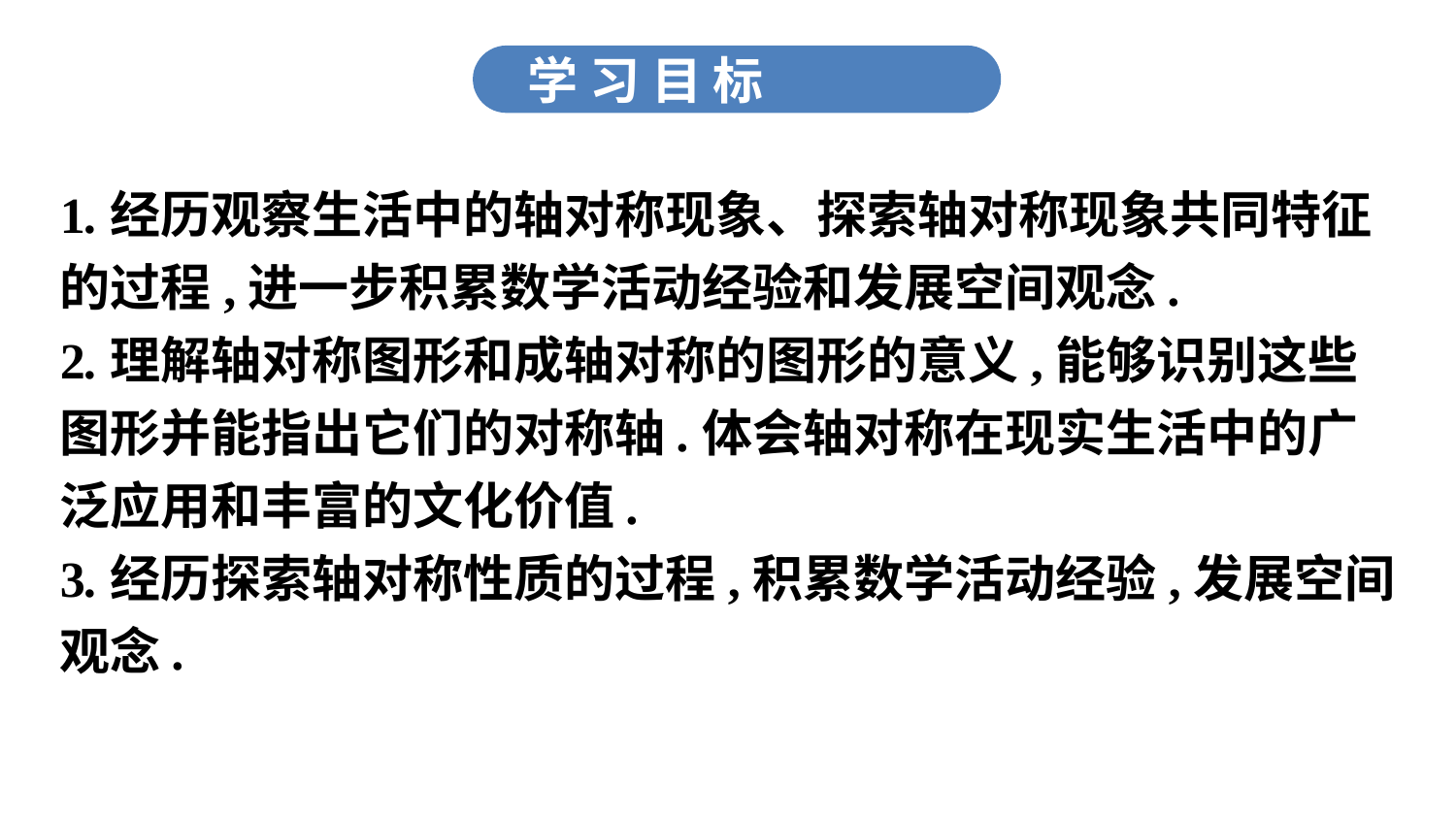

学 习 目 标
1.经历观察生活中的轴对称现象、探索轴对称现象共同特征的过程,进一步积累数学活动经验和发展空间观念.
2.理解轴对称图形和成轴对称的图形的意义,能够识别这些图形并能指出它们的对称轴.体会轴对称在现实生活中的广泛应用和丰富的文化价值.
3.经历探索轴对称性质的过程,积累数学活动经验,发展空间观念.